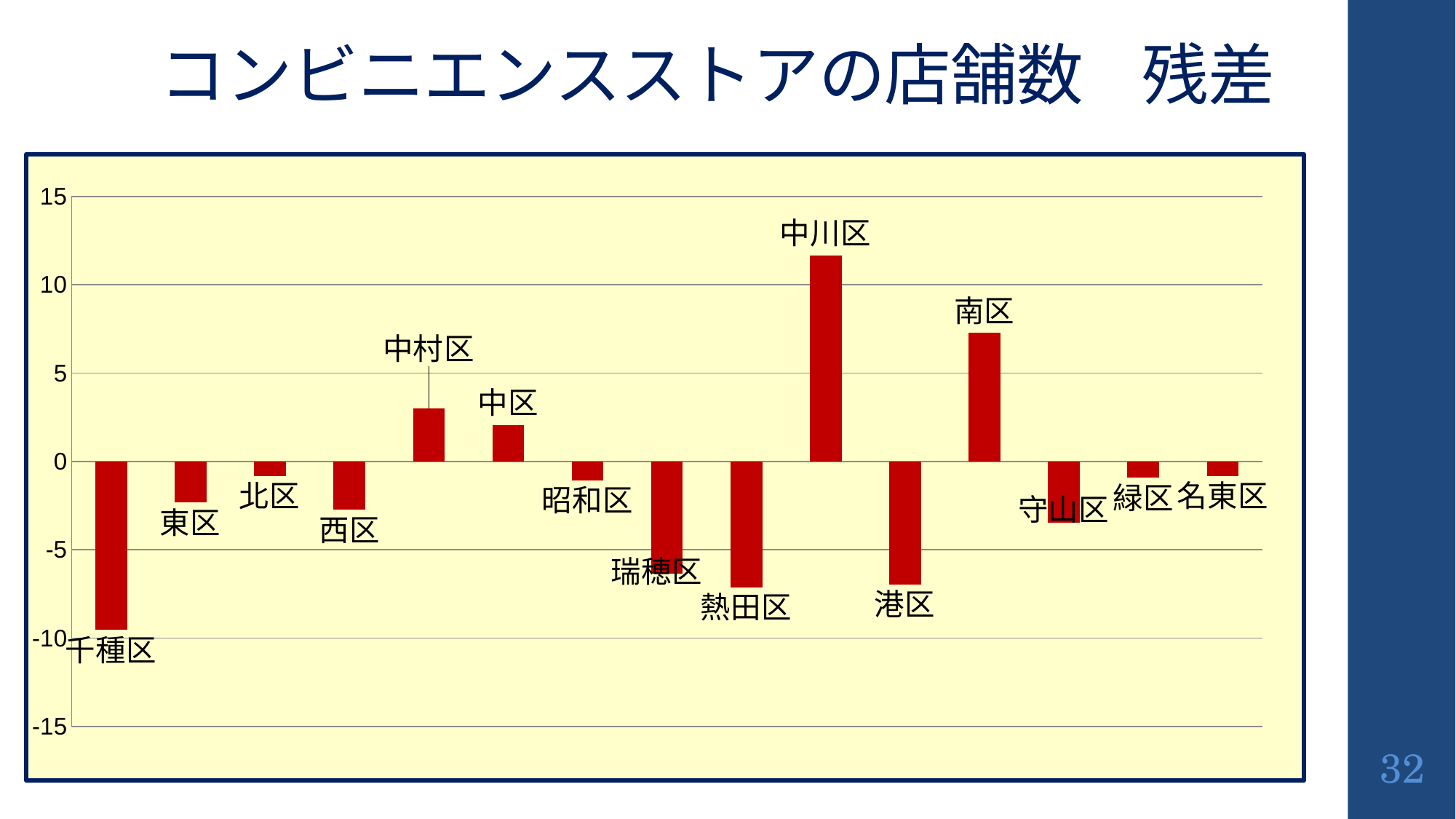

# コンビニエンスストアの店舗数	残差

### Chart

| Category | コンビニ数　残差 |
|---|---|
| 千種区 | -9.543864 |
| 東区 | -2.323734999999999 |
| 北区 | -0.8210010000000025 |
| 西区 | -2.7395839999999936 |
| 中村区 | 3.0119179999999943 |
| 中区 | 2.0452909999999918 |
| 昭和区 | -1.0688919999999982 |
| 瑞穂区 | -6.333127000000005 |
| 熱田区 | -7.127900999999994 |
| 中川区 | 11.66171899999999 |
| 港区 | -6.951110999999997 |
| 南区 | 7.275061999999998 |
| 守山区 | -3.464334000000001 |
| 緑区 | -0.9254519999999928 |
| 名東区 | -0.8172119999999978 |
32